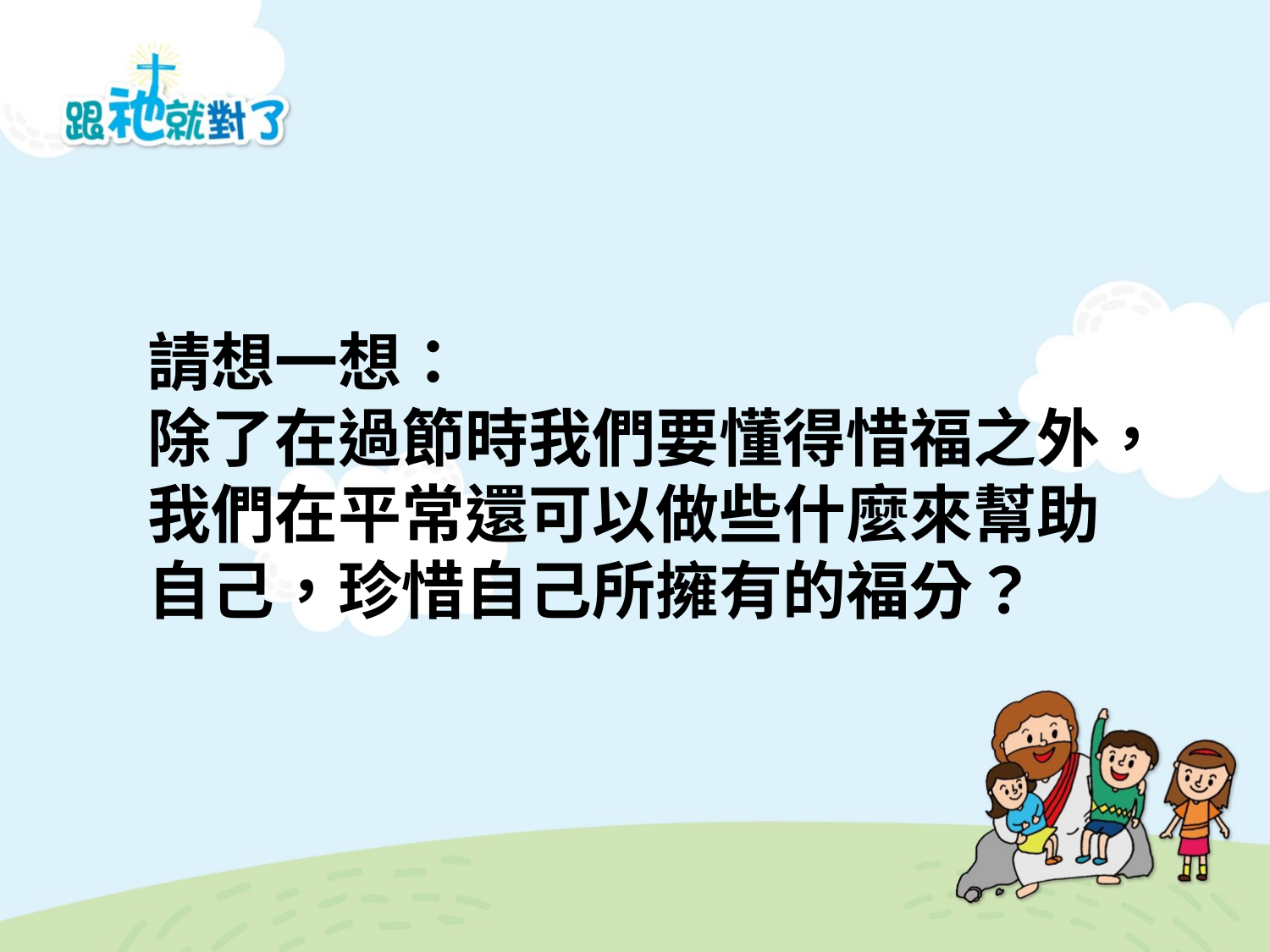

請想一想：
除了在過節時我們要懂得惜福之外，我們在平常還可以做些什麼來幫助自己，珍惜自己所擁有的福分？